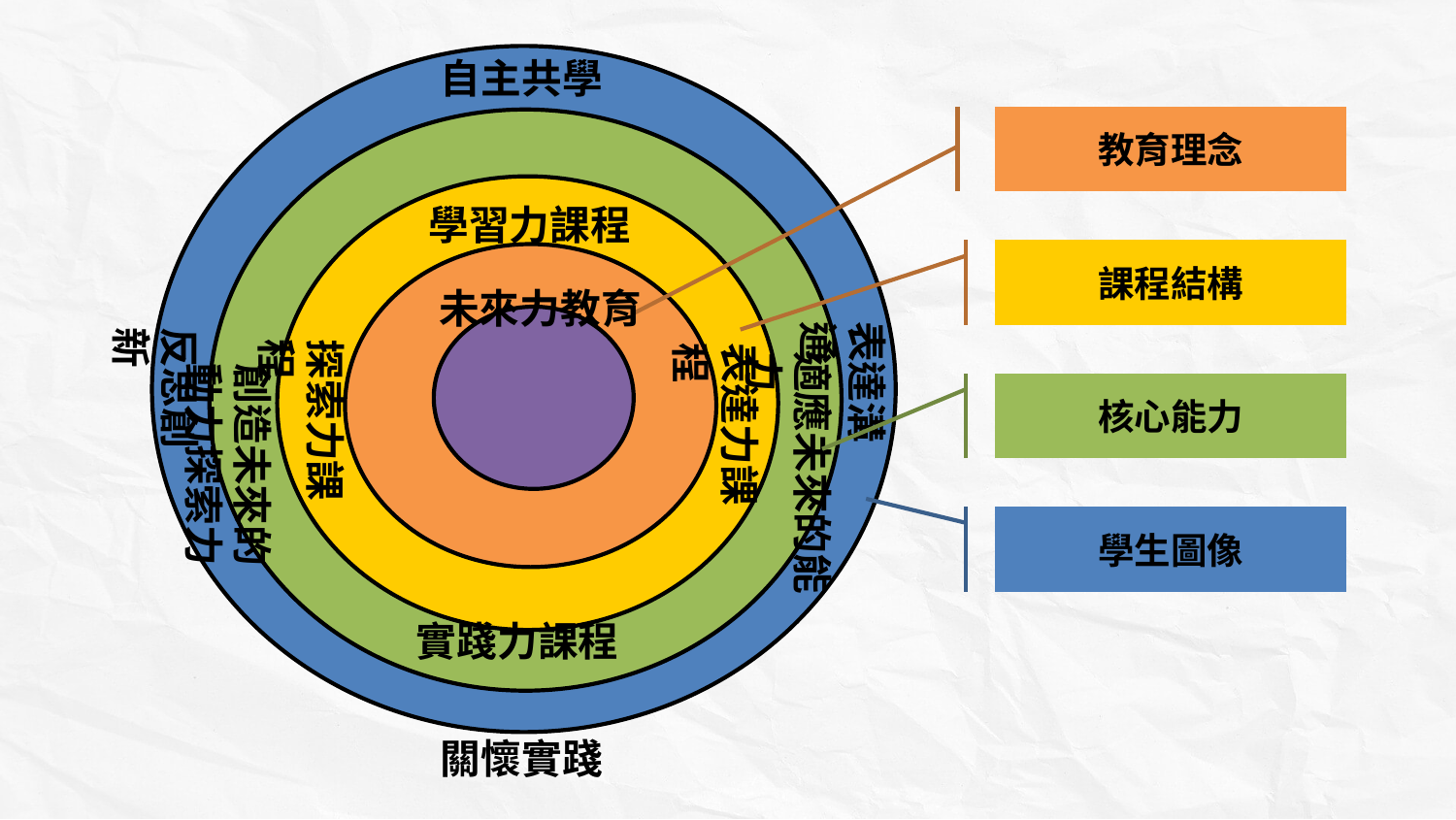

學習力課程
探索力課程
表達力課程
適應未來的能力

創造未來的動力探索力
實踐力課程
自主共學
表達溝通
反思創新
關懷實踐
教育理念
課程結構
核心能力
學生圖像
未來力教育
未來力教育